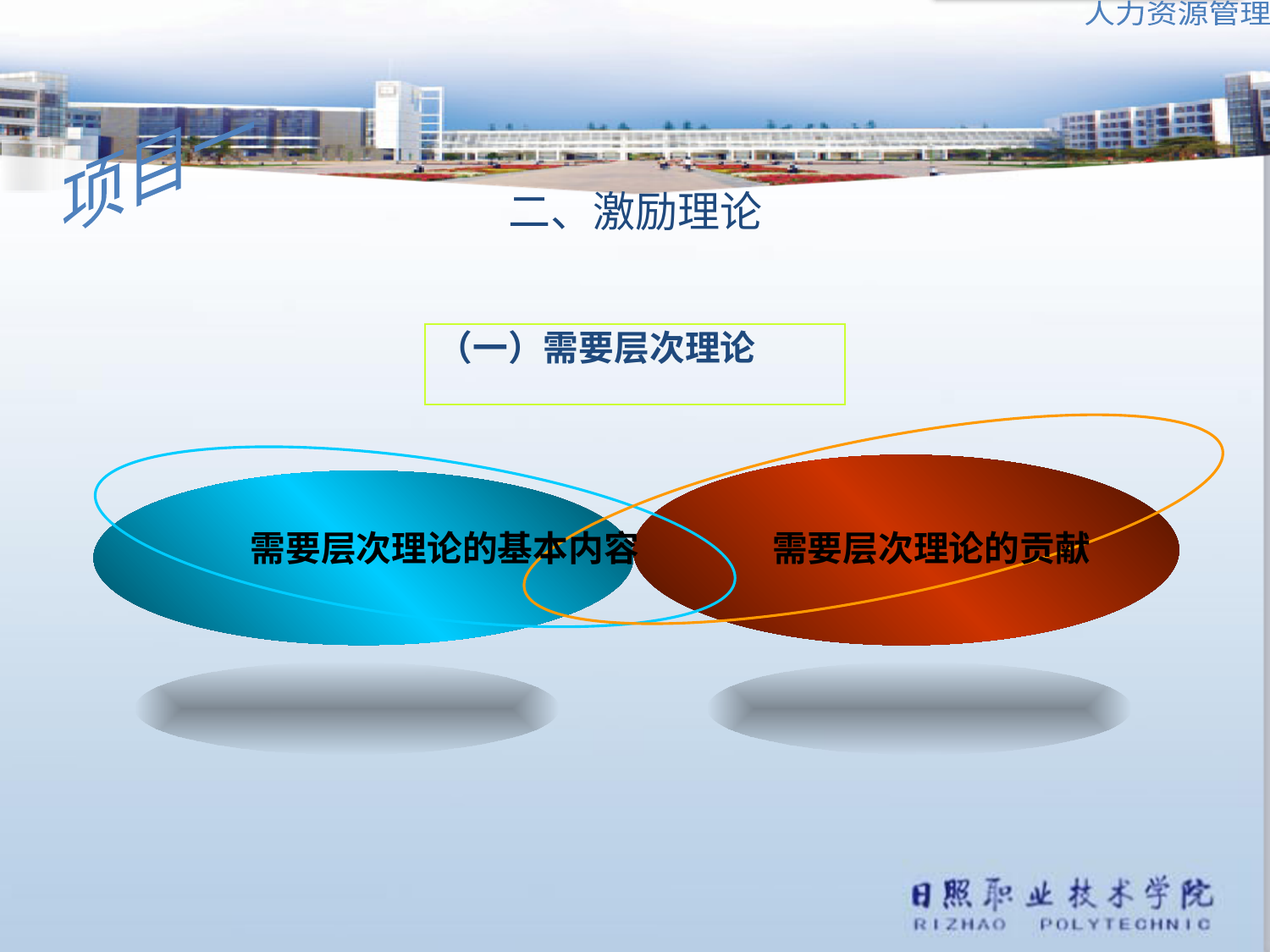

二、激励理论
（一）需要层次理论

需要层次理论的基本内容
需要层次理论的贡献